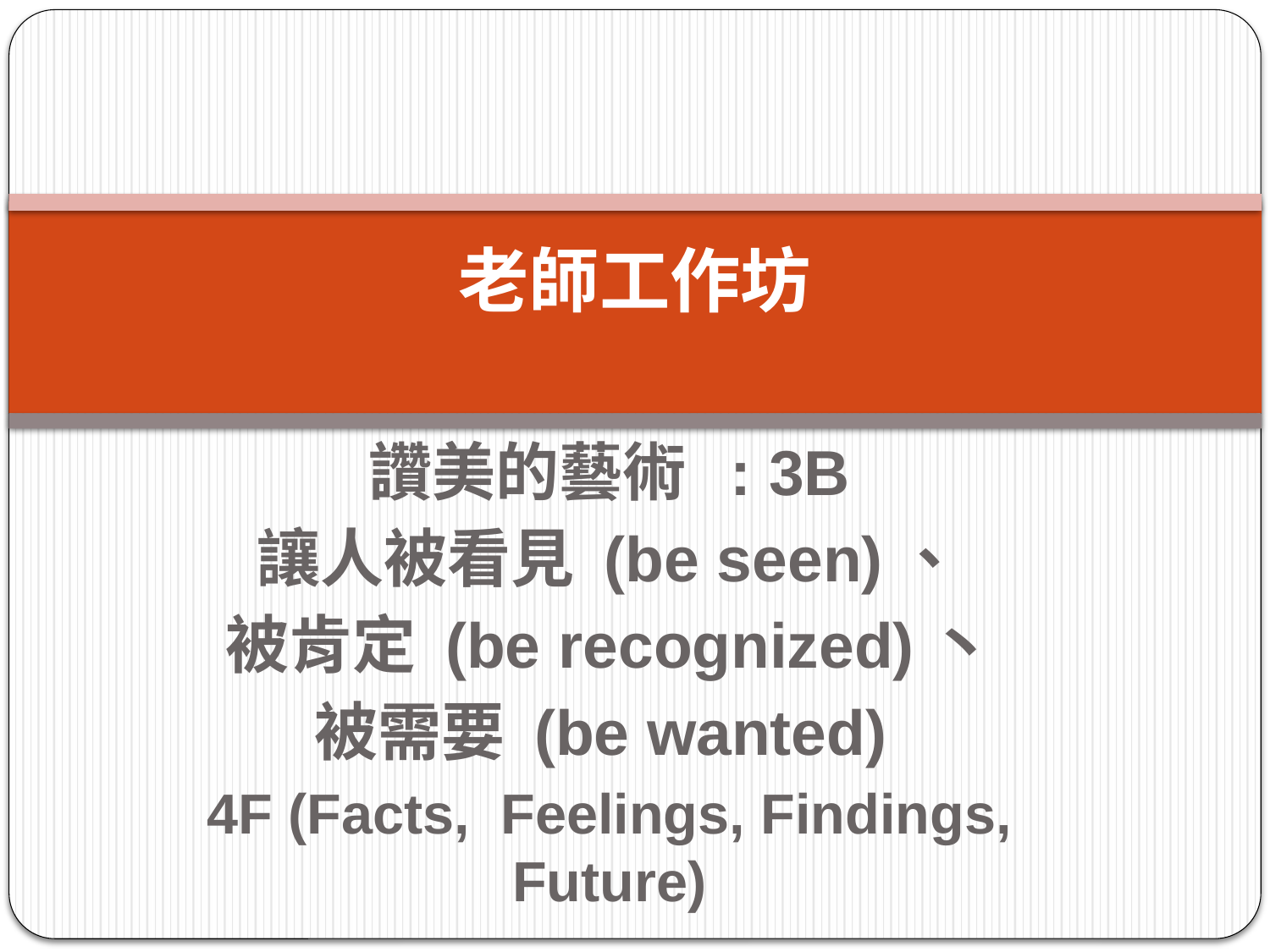

# 老師工作坊
讚美的藝術  : 3B
讓人被看見 (be seen)、
被肯定 (be recognized)丶
被需要 (be wanted)
4F (Facts,  Feelings, Findings, Future)